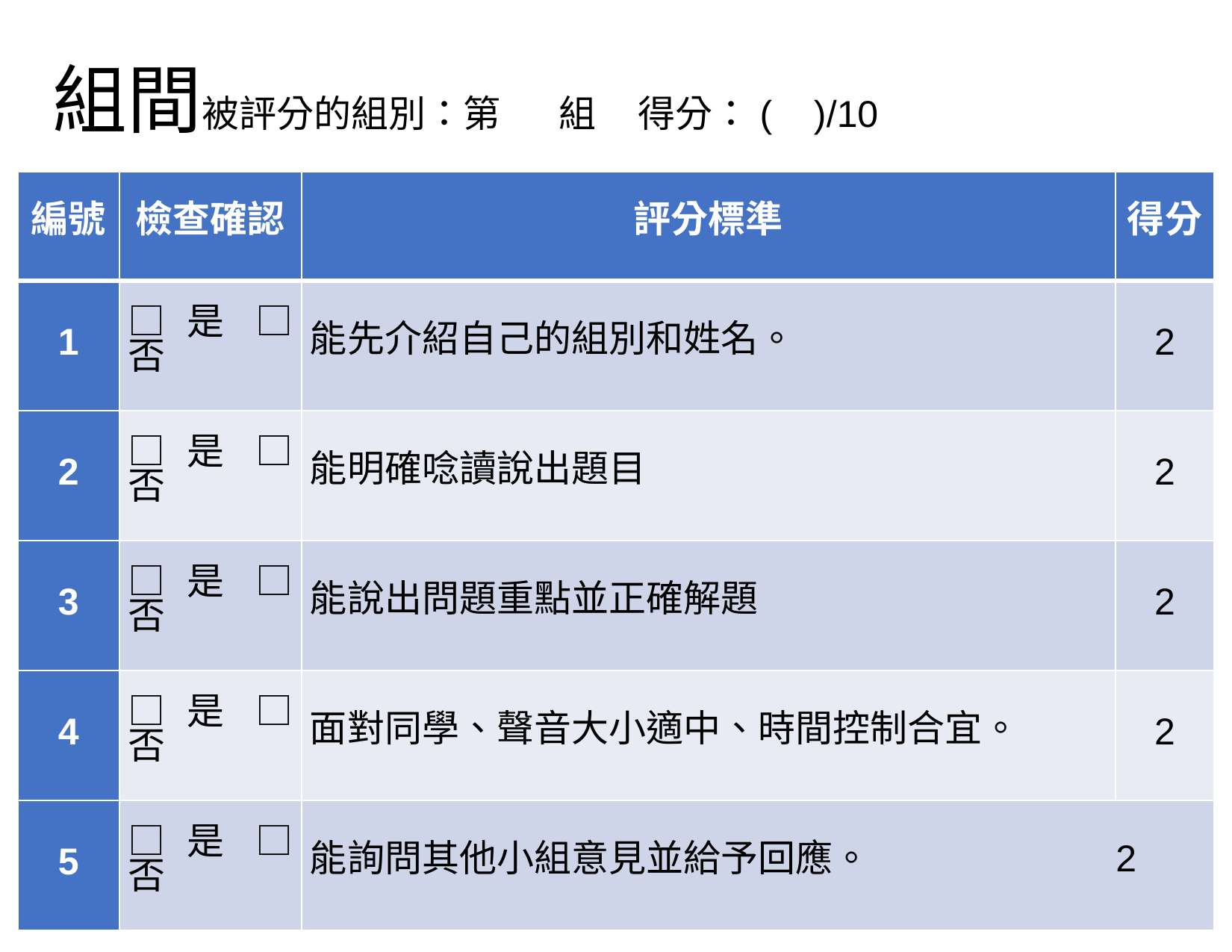

組間被評分的組別：第       組     得分：(    )/10
| 編號 | 檢查確認 | 評分標準 | 得分 |
| --- | --- | --- | --- |
| 1 | □是 □否 | 能先介紹自己的組別和姓名。 | 2 |
| 2 | □是 □否 | 能明確唸讀說出題目 | 2 |
| 3 | □是 □否 | 能說出問題重點並正確解題 | 2 |
| 4 | □是 □否 | 面對同學、聲音大小適中、時間控制合宜。 | 2 |
| 5 | □是 □否 | 能詢問其他小組意見並給予回應。 2 |  |